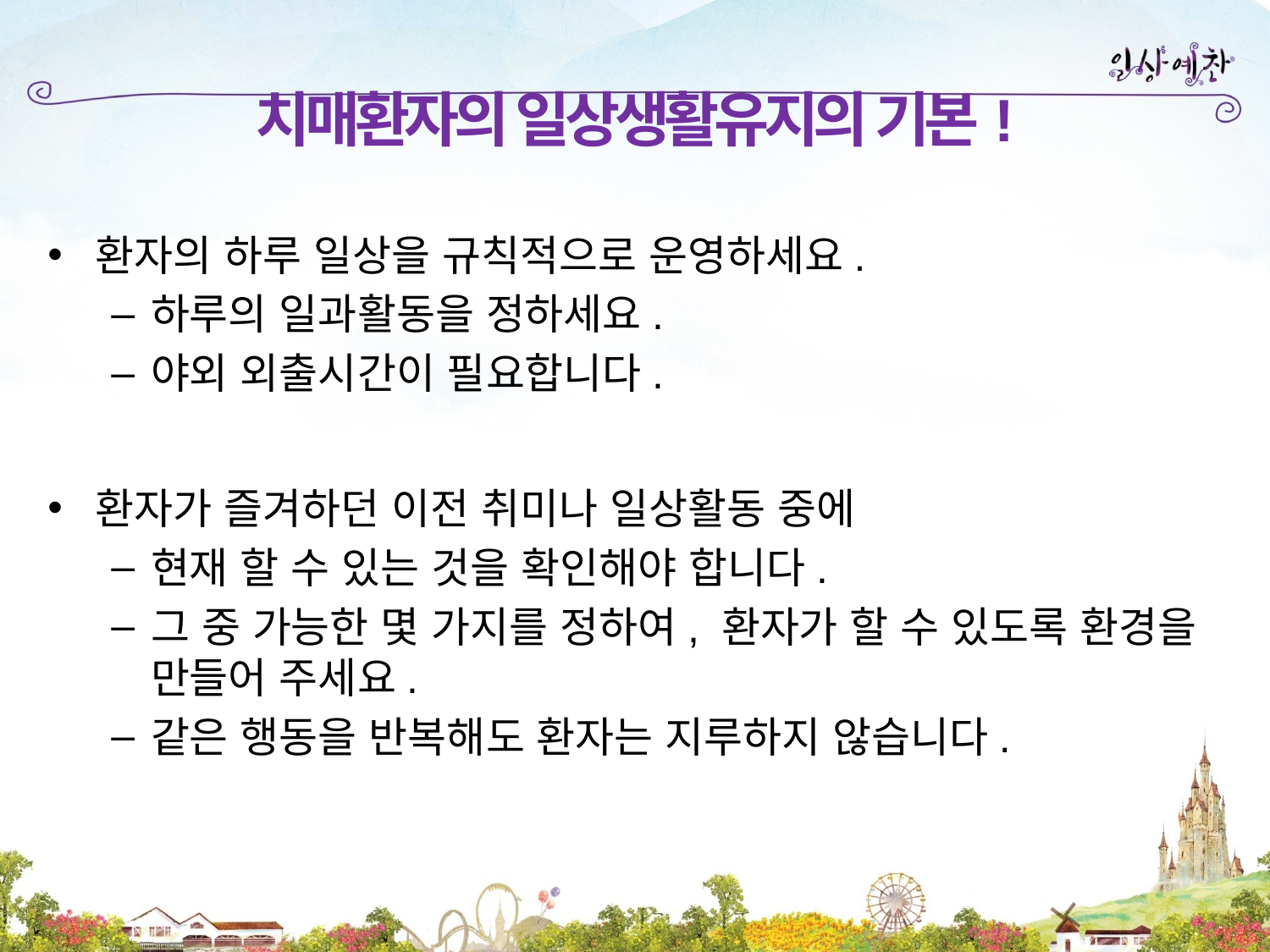

# 치매환자의 일상생활유지의 기본!
환자의 하루 일상을 규칙적으로 운영하세요.
하루의 일과활동을 정하세요.
야외 외출시간이 필요합니다.

환자가 즐겨하던 이전 취미나 일상활동 중에
현재 할 수 있는 것을 확인해야 합니다.
그 중 가능한 몇 가지를 정하여, 환자가 할 수 있도록 환경을 만들어 주세요.
같은 행동을 반복해도 환자는 지루하지 않습니다.